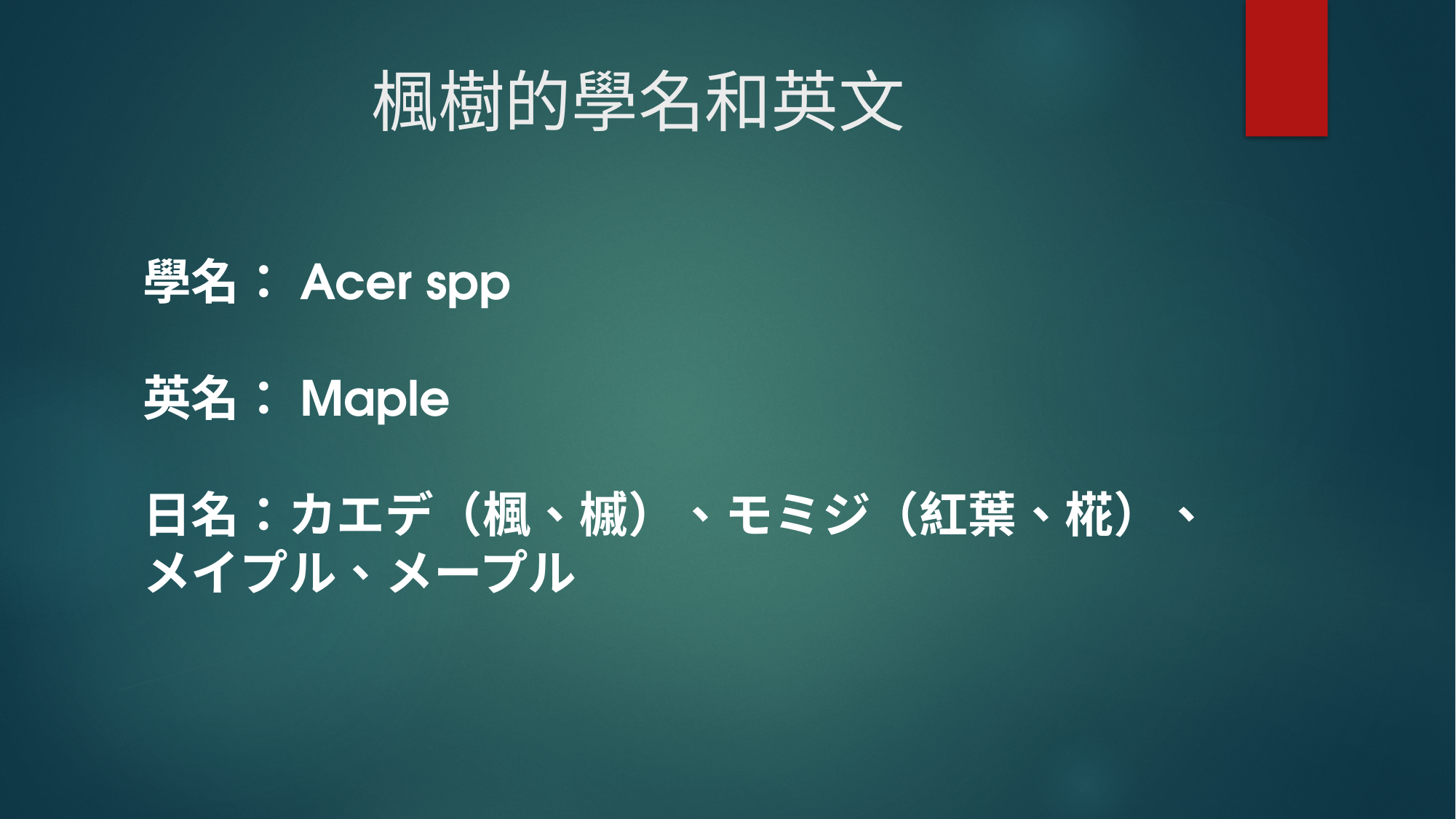

# 楓樹的學名和英文
學名：Acer spp
英名：Maple
日名：カエデ（楓、槭）、モミジ（紅葉、椛）、メイプル、メープル